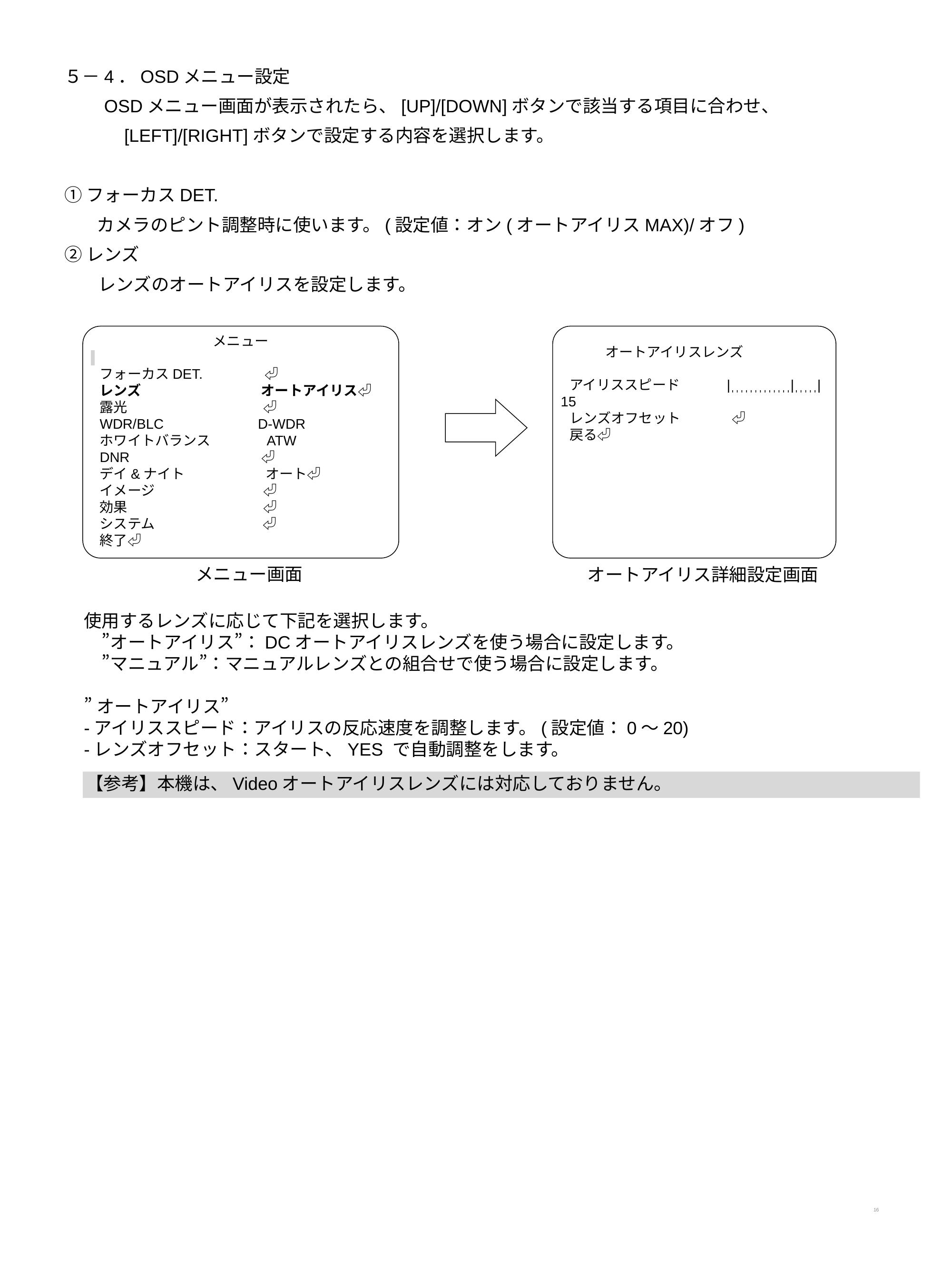

５－4．OSDメニュー設定
　　OSDメニュー画面が表示されたら、[UP]/[DOWN]ボタンで該当する項目に合わせ、
            [LEFT]/[RIGHT]ボタンで設定する内容を選択します。

①フォーカスDET.
       カメラのピント調整時に使います。(設定値：オン(オートアイリスMAX)/オフ)
②レンズ
　    レンズのオートアイリスを設定します。
メニュー

フォーカスDET.　　          ⏎
レンズ　　　　　　　       オートアイリス⏎
露光　　　　　　　　        ⏎
WDR/BLC   　　　           D-WDR
ホワイトバランス　       　 ATW
DNR　　　　　　　          ⏎
デイ&ナイト　　　　        オート⏎
イメージ　　　　　　        ⏎
効果　　　　　　　      　  ⏎
システム　　　　　      　  ⏎
終了⏎

　　　　　オートアイリスレンズ

アイリススピード              |ˌˌˌˌˌˌˌˌˌˌˌˌˌ|ˌˌˌˌˌ|15
レンズオフセット　　　   ⏎
戻る⏎

メニュー画面
オートアイリス詳細設定画面
使用するレンズに応じて下記を選択します。
　”オートアイリス”：DCオートアイリスレンズを使う場合に設定します。
　”マニュアル”：マニュアルレンズとの組合せで使う場合に設定します。

”オートアイリス”
-アイリススピード：アイリスの反応速度を調整します。(設定値：0～20)
-レンズオフセット：スタート、YES で自動調整をします。
【参考】本機は、Videoオートアイリスレンズには対応しておりません。
16